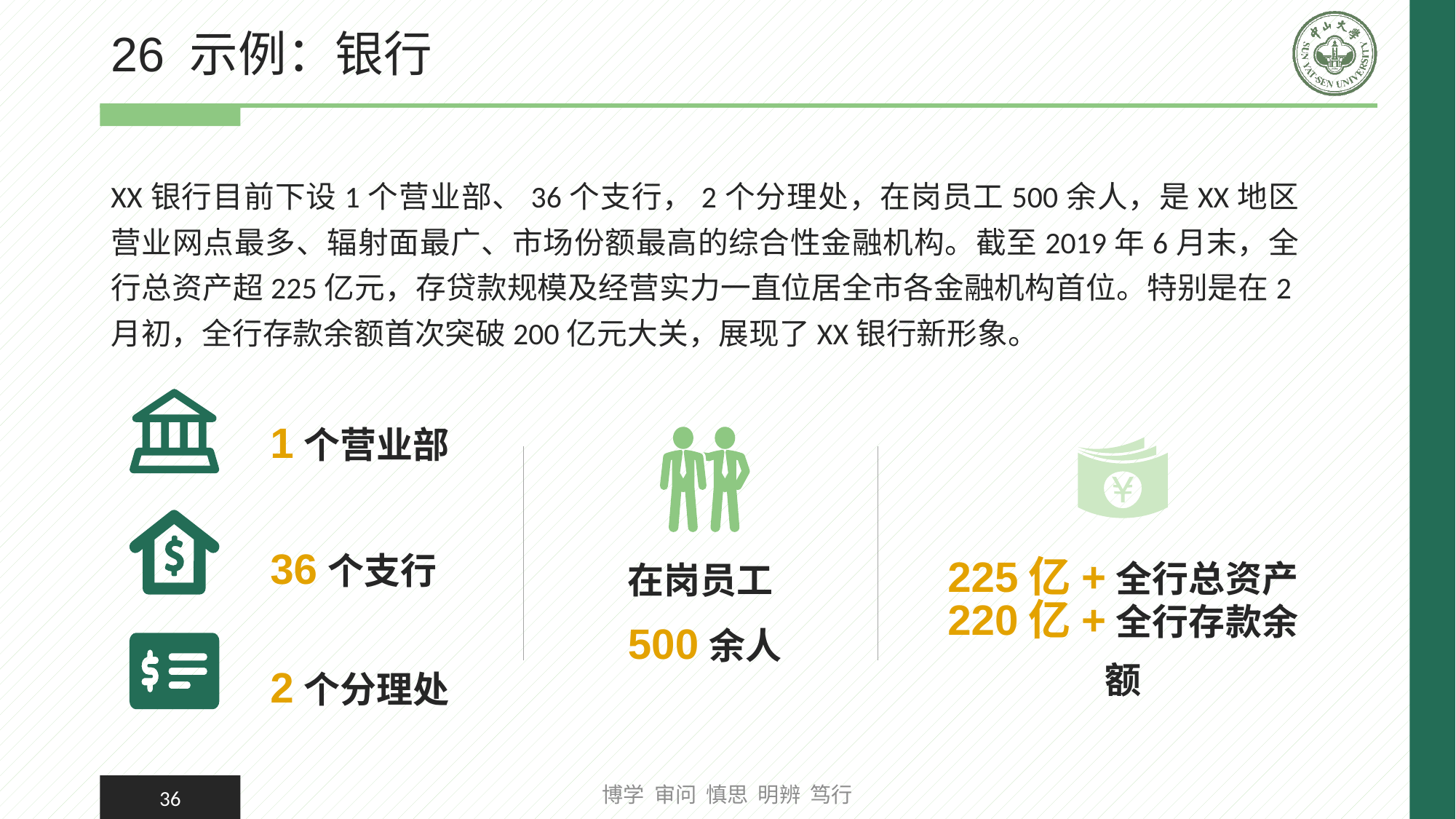

# 26 示例：银行
XX银行目前下设1个营业部、36个支行，2个分理处，在岗员工500余人，是XX地区营业网点最多、辐射面最广、市场份额最高的综合性金融机构。截至2019年6月末，全行总资产超225亿元，存贷款规模及经营实力一直位居全市各金融机构首位。特别是在2月初，全行存款余额首次突破200亿元大关，展现了XX银行新形象。

1个营业部

36个支行

2个分理处

在岗员工500余人

225亿+全行总资产
220亿+全行存款余额
博学  审问  慎思  明辨  笃行
36